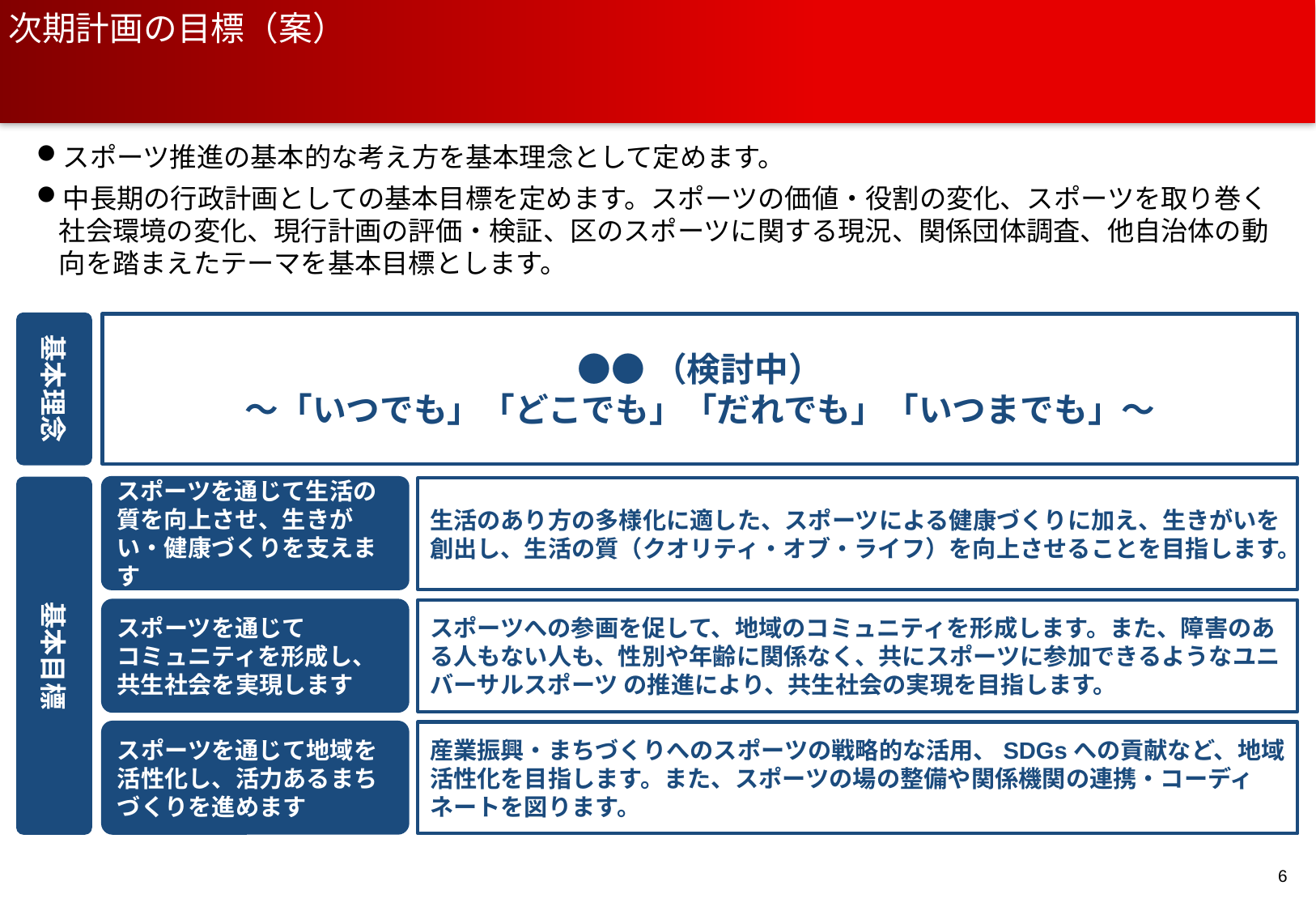

# 次期計画の目標（案）

スポーツ推進の基本的な考え方を基本理念として定めます。
中長期の行政計画としての基本目標を定めます。スポーツの価値・役割の変化、スポーツを取り巻く社会環境の変化、現行計画の評価・検証、区のスポーツに関する現況、関係団体調査、他自治体の動向を踏まえたテーマを基本目標とします。
基本理念
●●（検討中）
～「いつでも」「どこでも」「だれでも」「いつまでも」～
スポーツを通じて生活の質を向上させ、生きがい・健康づくりを支えます
基本目標
生活のあり方の多様化に適した、スポーツによる健康づくりに加え、生きがいを創出し、生活の質（クオリティ・オブ・ライフ）を向上させることを目指します。
スポーツを通じて
コミュニティを形成し、共生社会を実現します
スポーツへの参画を促して、地域のコミュニティを形成します。また、障害のある人もない人も、性別や年齢に関係なく、共にスポーツに参加できるようなユニバーサルスポーツ の推進により、共生社会の実現を目指します。
スポーツを通じて地域を活性化し、活力あるまちづくりを進めます
産業振興・まちづくりへのスポーツの戦略的な活用、SDGsへの貢献など、地域活性化を目指します。また、スポーツの場の整備や関係機関の連携・コーディネートを図ります。